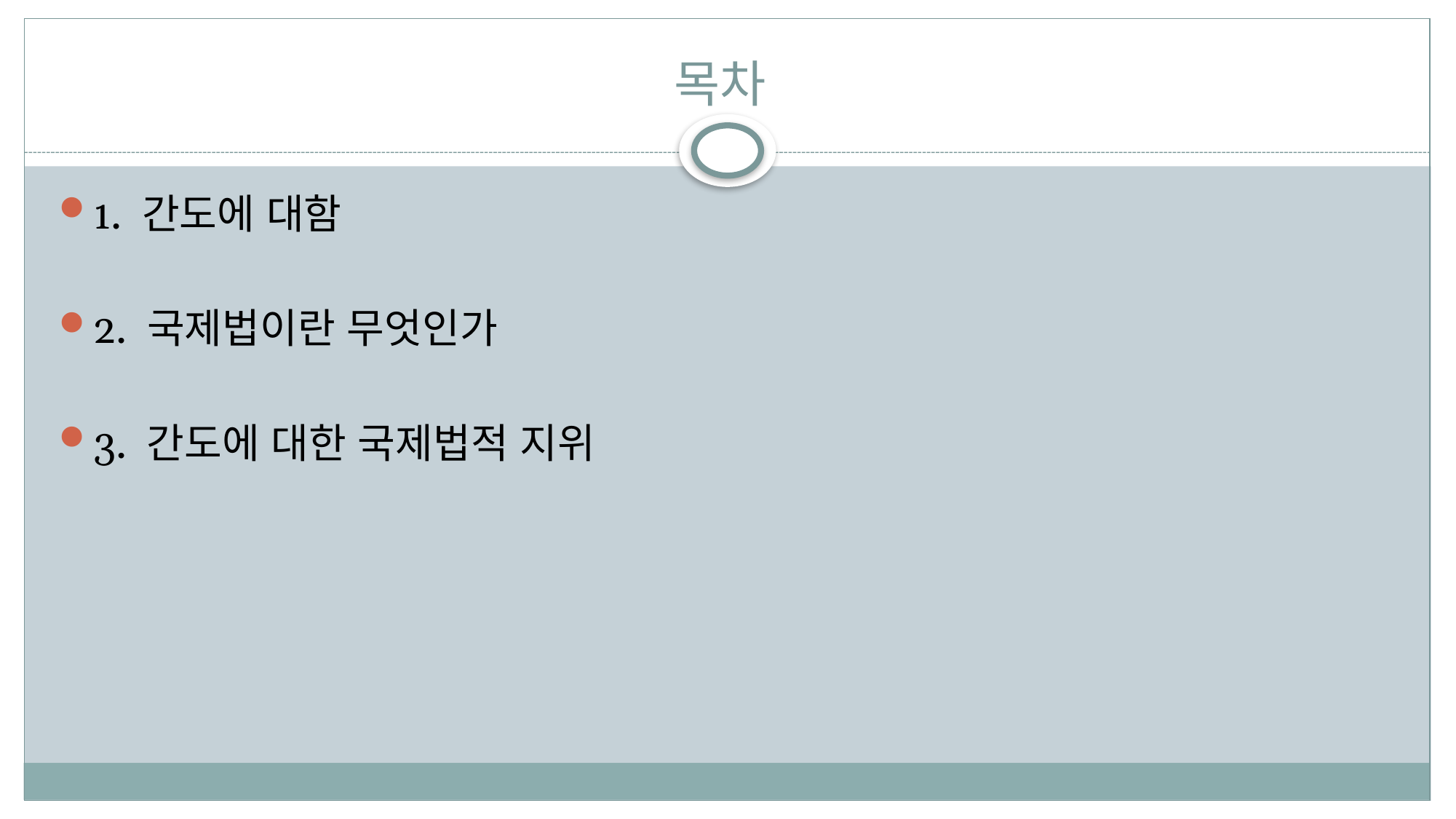

# 목차
1. 간도에 대함

2. 국제법이란 무엇인가

3. 간도에 대한 국제법적 지위